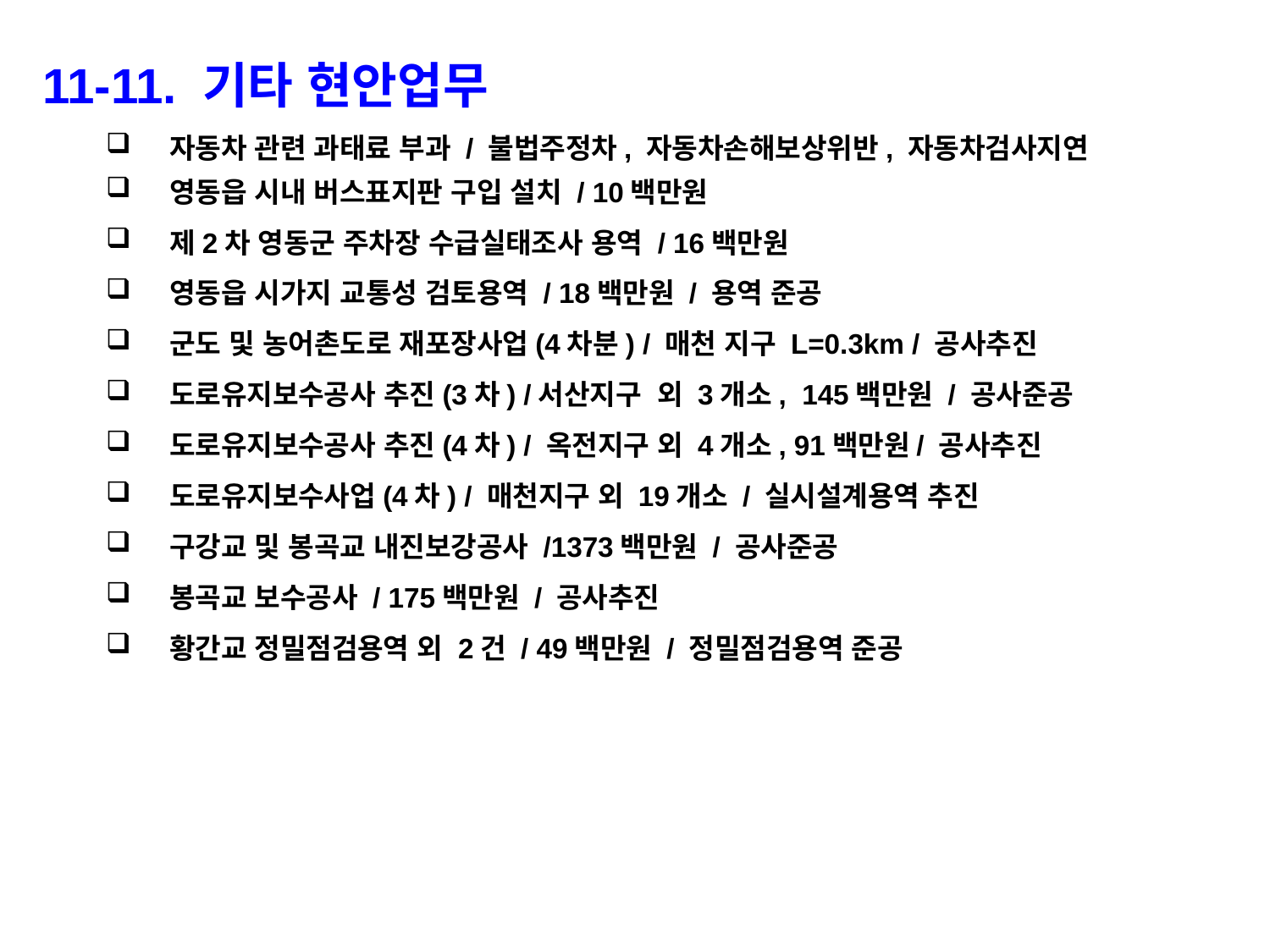

11-11. 기타 현안업무
자동차 관련 과태료 부과 / 불법주정차, 자동차손해보상위반, 자동차검사지연
영동읍 시내 버스표지판 구입 설치 / 10백만원
제2차 영동군 주차장 수급실태조사 용역 / 16백만원
영동읍 시가지 교통성 검토용역 / 18백만원 / 용역 준공
군도 및 농어촌도로 재포장사업(4차분) / 매천 지구 L=0.3km / 공사추진
도로유지보수공사 추진(3차) /서산지구  외 3개소,  145백만원 / 공사준공
도로유지보수공사 추진(4차) / 옥전지구 외 4개소, 91백만원/ 공사추진
도로유지보수사업(4차) / 매천지구 외 19개소 / 실시설계용역 추진
구강교 및 봉곡교 내진보강공사 /1373백만원 / 공사준공
봉곡교 보수공사 / 175백만원 / 공사추진
황간교 정밀점검용역 외 2건 / 49백만원 / 정밀점검용역 준공